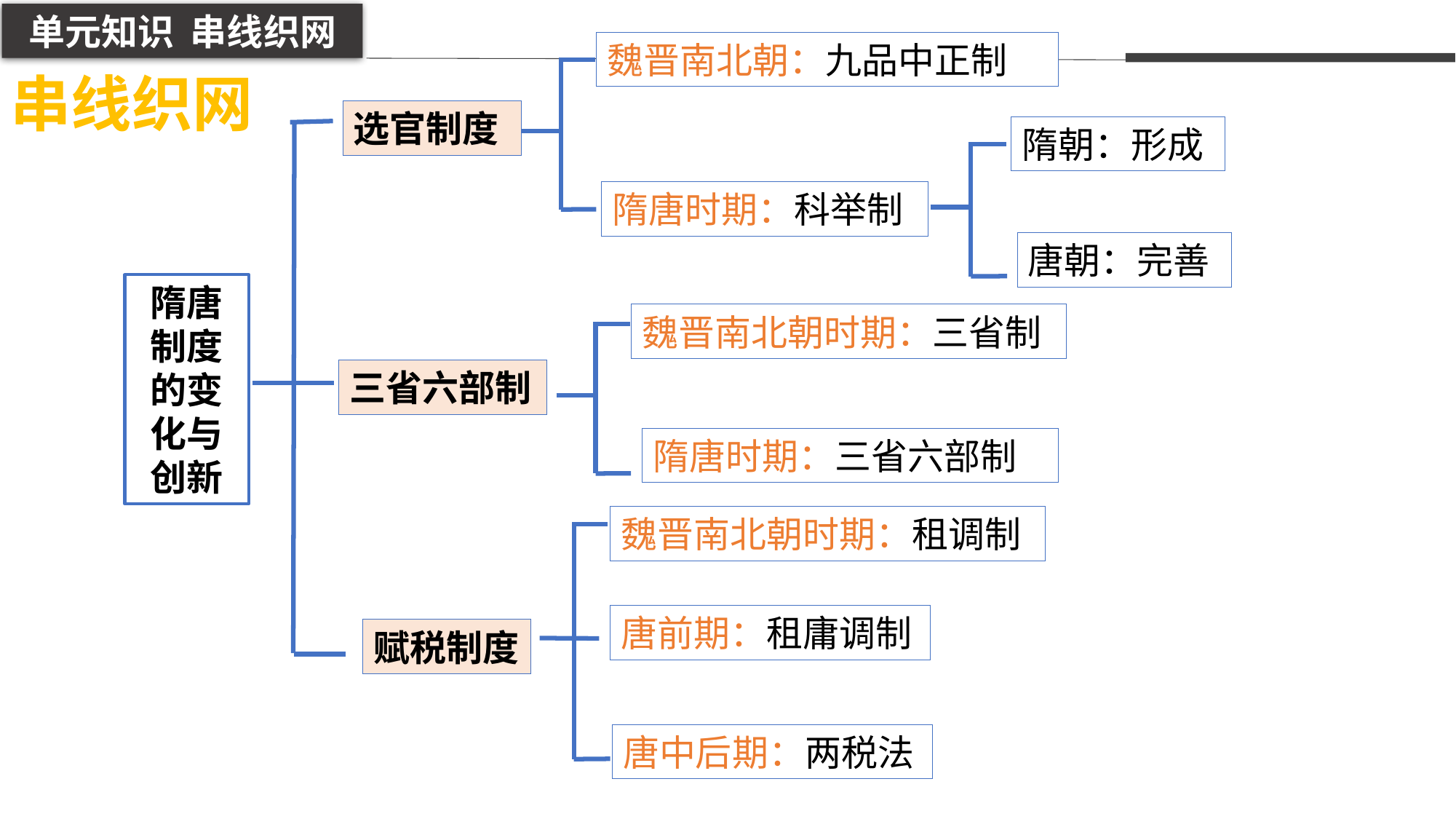

单元知识  串线织网

魏晋南北朝：九品中正制
串线织网
选官制度
隋朝：形成
隋唐时期：科举制
唐朝：完善
隋唐制度的变化与创新
魏晋南北朝时期：三省制
三省六部制
隋唐时期：三省六部制
魏晋南北朝时期：租调制
唐前期：租庸调制
赋税制度
唐中后期：两税法